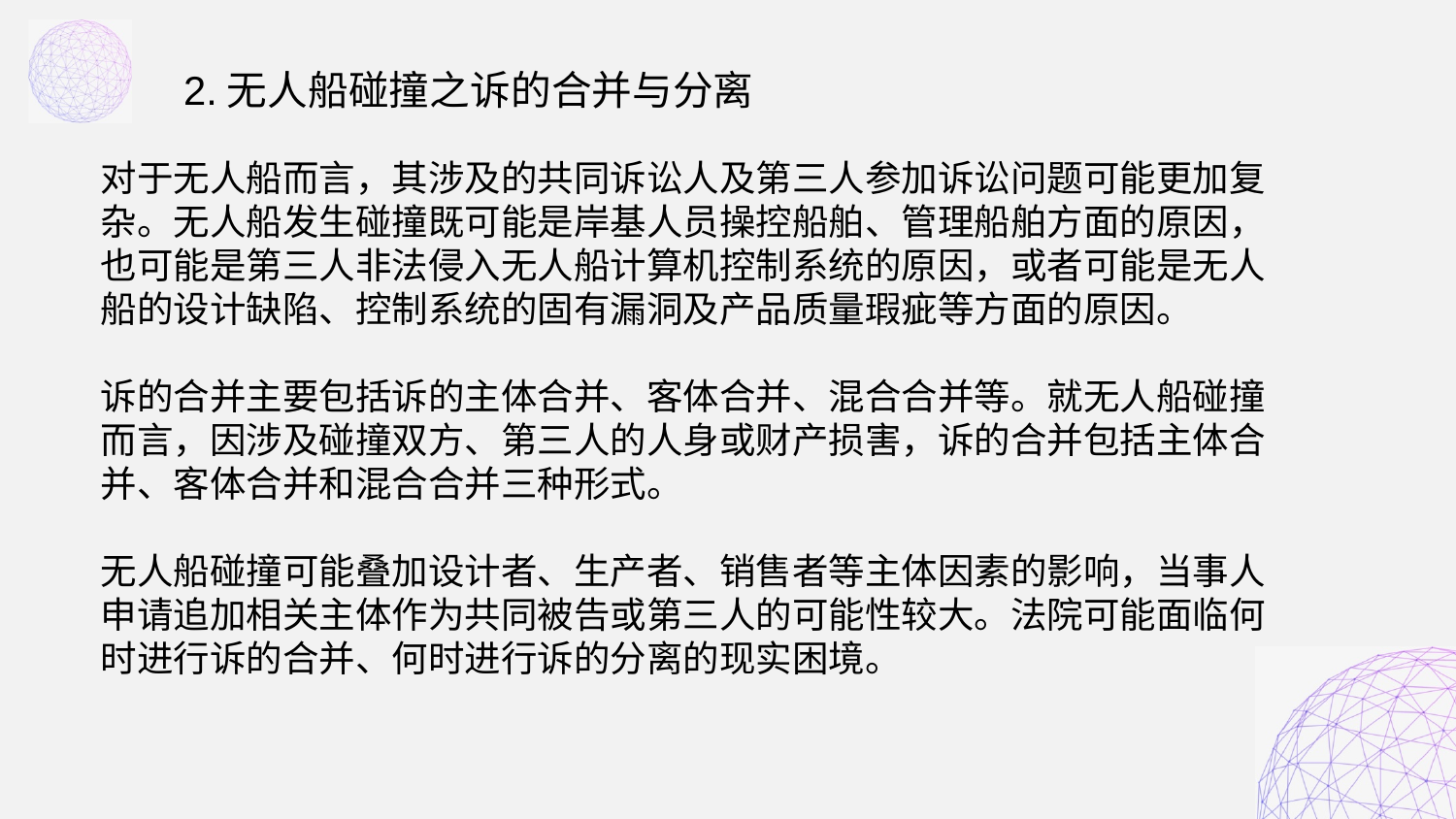

2.无人船碰撞之诉的合并与分离
对于无人船而言，其涉及的共同诉讼人及第三人参加诉讼问题可能更加复杂。无人船发生碰撞既可能是岸基人员操控船舶、管理船舶方面的原因，也可能是第三人非法侵入无人船计算机控制系统的原因，或者可能是无人船的设计缺陷、控制系统的固有漏洞及产品质量瑕疵等方面的原因。

诉的合并主要包括诉的主体合并、客体合并、混合合并等。就无人船碰撞而言，因涉及碰撞双方、第三人的人身或财产损害，诉的合并包括主体合并、客体合并和混合合并三种形式。

无人船碰撞可能叠加设计者、生产者、销售者等主体因素的影响，当事人申请追加相关主体作为共同被告或第三人的可能性较大。法院可能面临何时进行诉的合并、何时进行诉的分离的现实困境。